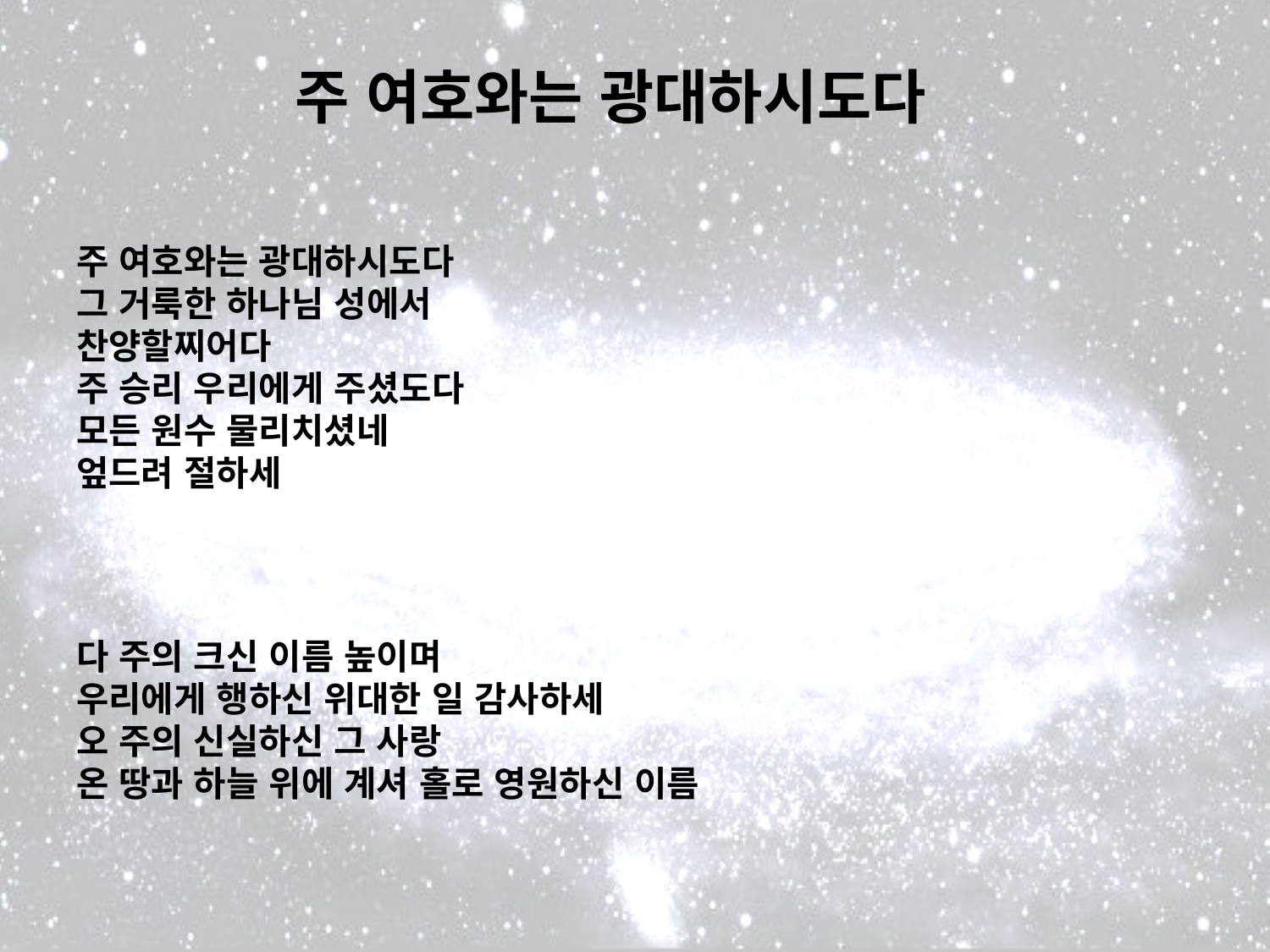

# 주 여호와는 광대하시도다
주 여호와는 광대하시도다
그 거룩한 하나님 성에서
찬양할찌어다
주 승리 우리에게 주셨도다
모든 원수 물리치셨네
엎드려 절하세

다 주의 크신 이름 높이며
우리에게 행하신 위대한 일 감사하세
오 주의 신실하신 그 사랑
온 땅과 하늘 위에 계셔 홀로 영원하신 이름